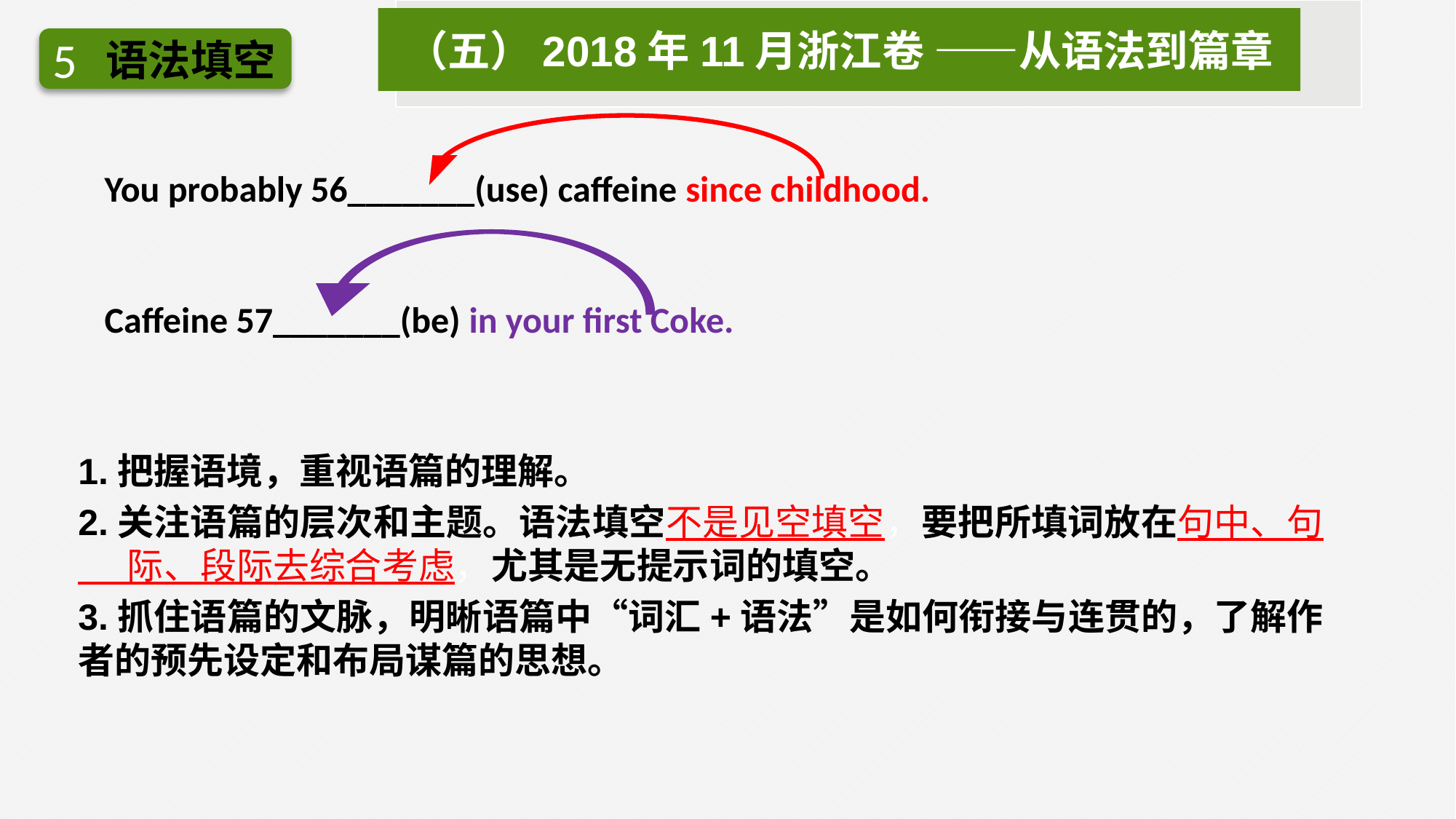

（五）2018年11月浙江卷 ——从语法到篇章
5
语法填空

You probably 56_______(use) caffeine since childhood.

Caffeine 57_______(be) in your first Coke.

1.把握语境，重视语篇的理解。
2.关注语篇的层次和主题。语法填空不是见空填空，要把所填词放在句中、句       际、段际去综合考虑，尤其是无提示词的填空。
3.抓住语篇的文脉，明晰语篇中“词汇+语法”是如何衔接与连贯的，了解作者的预先设定和布局谋篇的思想。